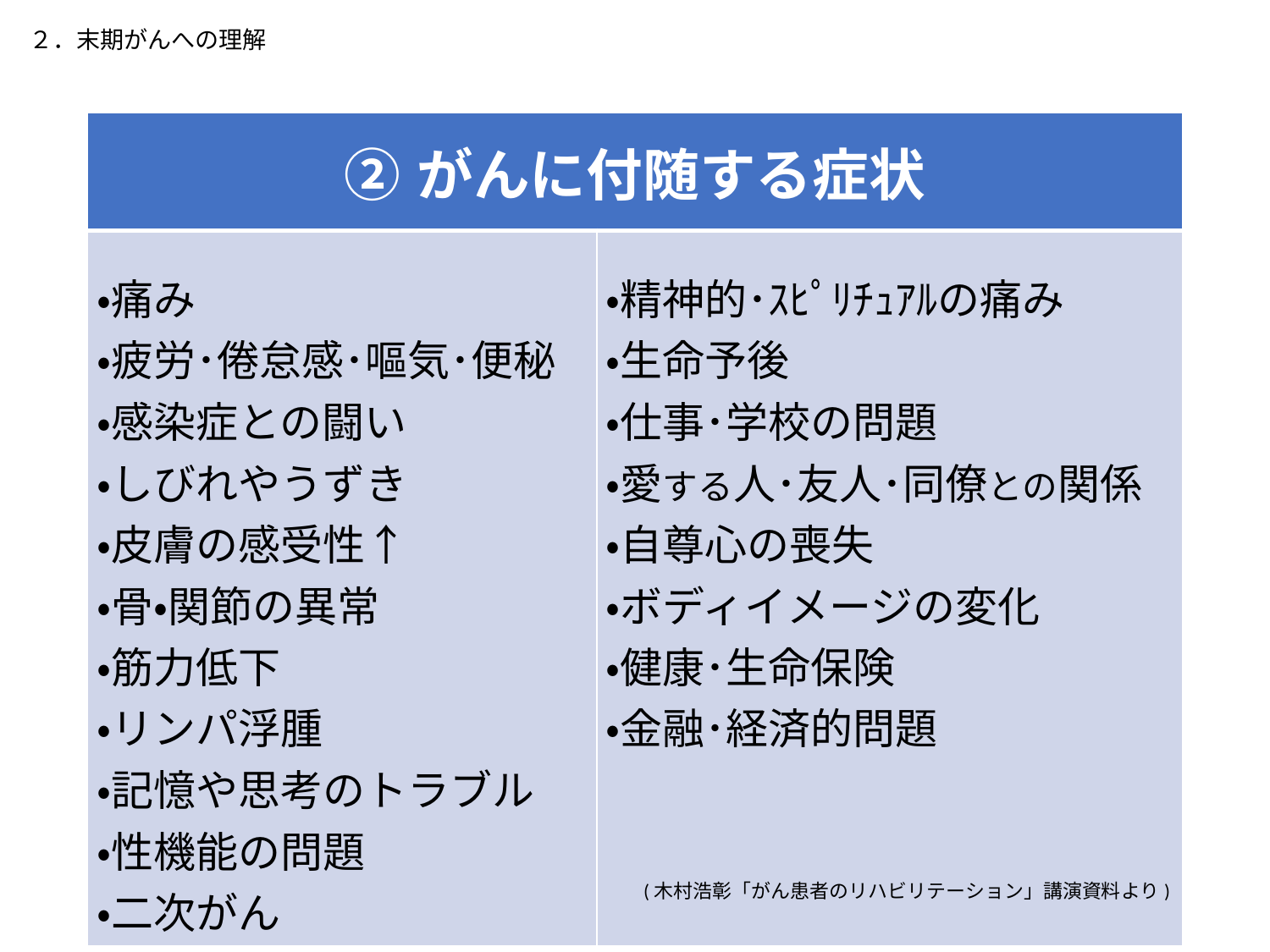

２．末期がんへの理解
| ②がんに付随する症状 |  |
| --- | --- |
| ・痛み ・疲労･倦怠感･嘔気･便秘 ・感染症との闘い ・しびれやうずき ・皮膚の感受性↑ ・骨・関節の異常 ・筋力低下 ・リンパ浮腫 ・記憶や思考のトラブル ・性機能の問題 ・二次がん | ・精神的･ｽﾋﾟﾘﾁｭｱﾙの痛み ・生命予後 ・仕事･学校の問題 ・愛する人･友人･同僚との関係 ・自尊心の喪失 ・ボディイメージの変化 ・健康･生命保険 ・金融･経済的問題 |
(木村浩彰「がん患者のリハビリテーション」講演資料より)